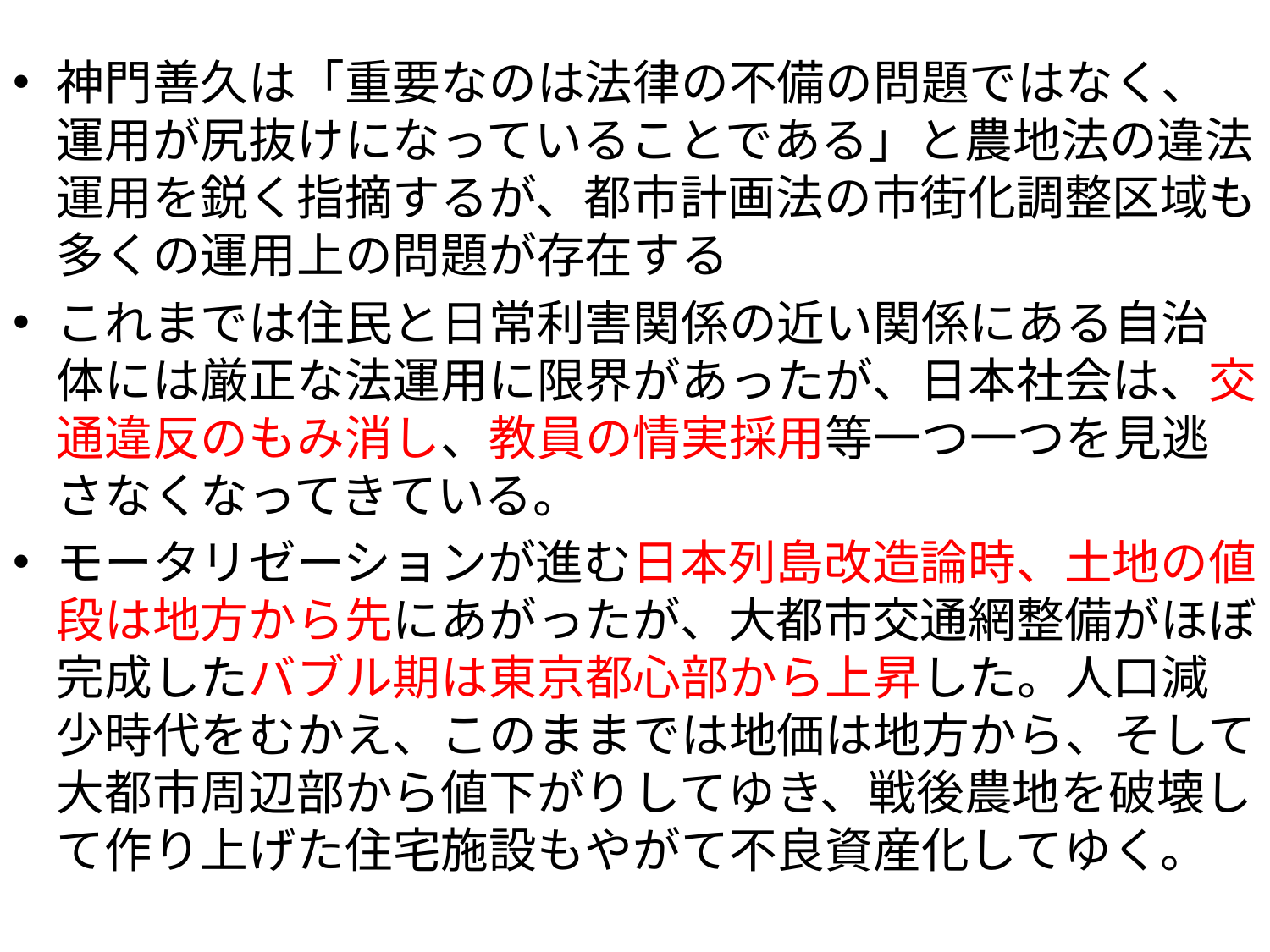

神門善久は「重要なのは法律の不備の問題ではなく、運用が尻抜けになっていることである」と農地法の違法運用を鋭く指摘するが、都市計画法の市街化調整区域も多くの運用上の問題が存在する
これまでは住民と日常利害関係の近い関係にある自治体には厳正な法運用に限界があったが、日本社会は、交通違反のもみ消し、教員の情実採用等一つ一つを見逃さなくなってきている。
モータリゼーションが進む日本列島改造論時、土地の値段は地方から先にあがったが、大都市交通網整備がほぼ完成したバブル期は東京都心部から上昇した。人口減少時代をむかえ、このままでは地価は地方から、そして大都市周辺部から値下がりしてゆき、戦後農地を破壊して作り上げた住宅施設もやがて不良資産化してゆく。